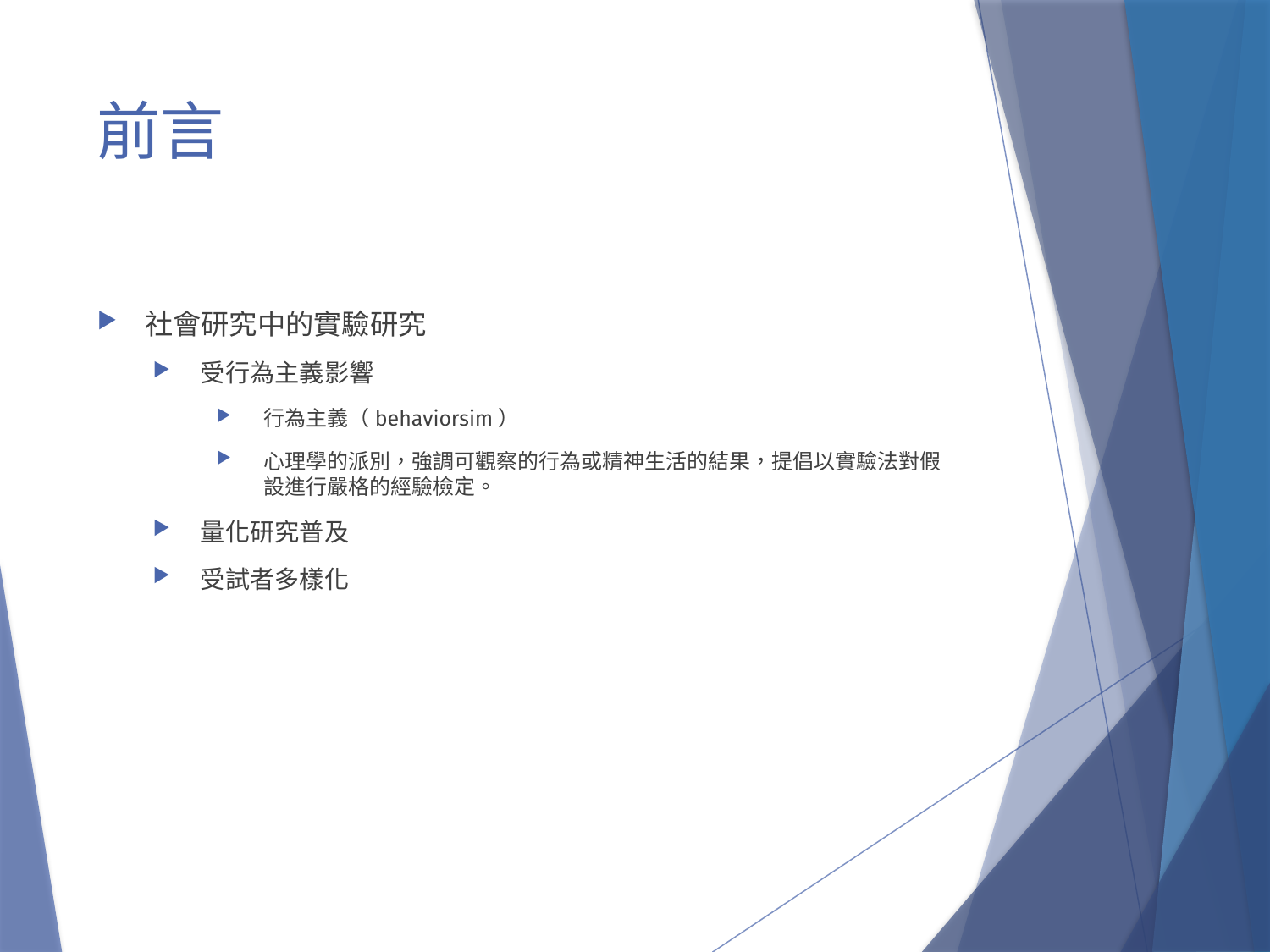

# 前言
社會研究中的實驗研究
受行為主義影響
行為主義（behaviorsim）
心理學的派別，強調可觀察的行為或精神生活的結果，提倡以實驗法對假設進行嚴格的經驗檢定。
量化研究普及
受試者多樣化